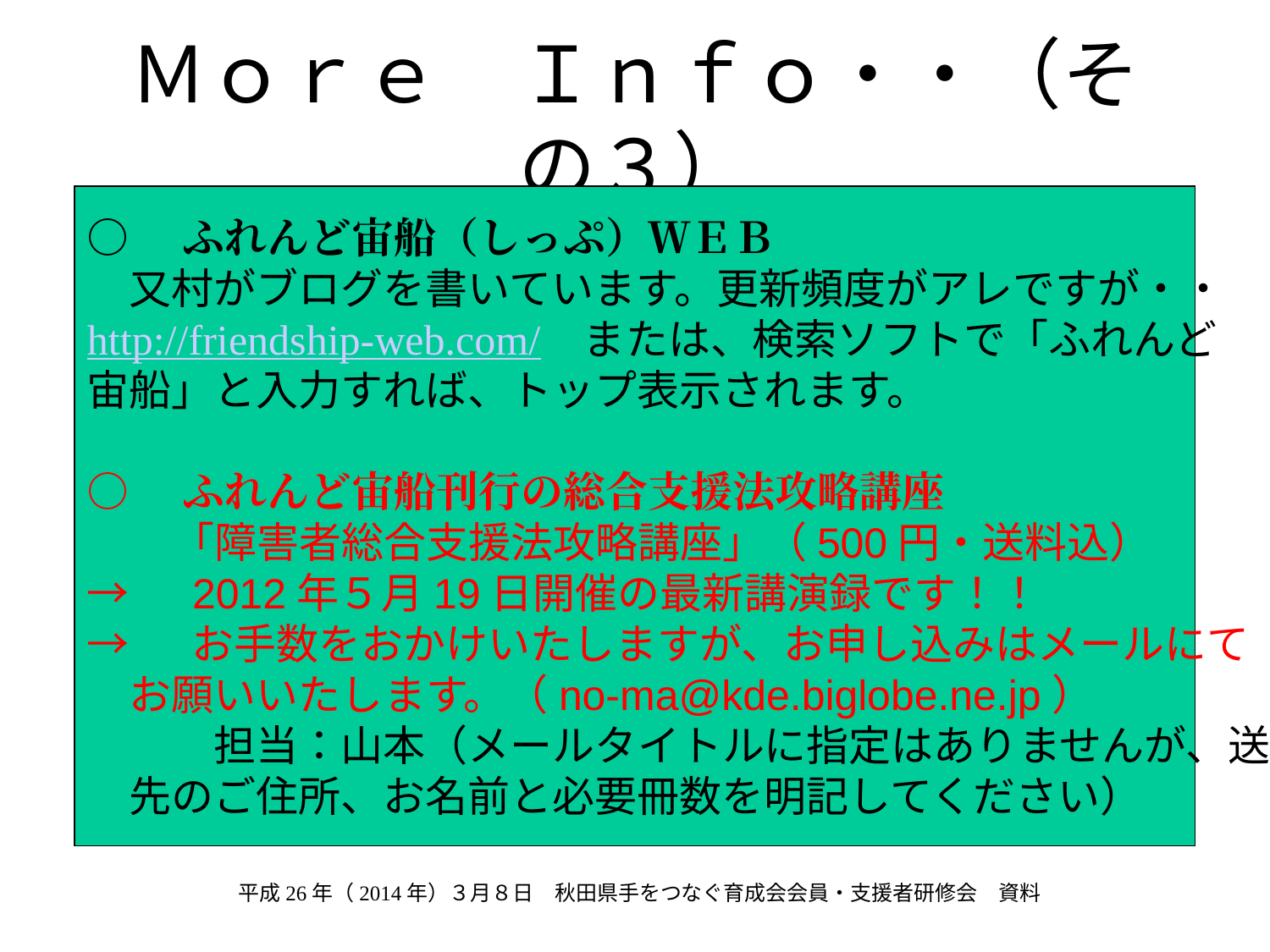

# Ｍｏｒｅ　Ｉｎｆｏ・・（その３）
○　ふれんど宙船（しっぷ）ＷＥＢ
　又村がブログを書いています。更新頻度がアレですが・・
http://friendship-web.com/　または、検索ソフトで「ふれんど
宙船」と入力すれば、トップ表示されます。

○　ふれんど宙船刊行の総合支援法攻略講座
　　「障害者総合支援法攻略講座」（500円・送料込）
→　2012年５月19日開催の最新講演録です！！
→　 お手数をおかけいたしますが、お申し込みはメールにて
　お願いいたします。（no-ma@kde.biglobe.ne.jp）
　　　担当：山本（メールタイトルに指定はありませんが、送付
　先のご住所、お名前と必要冊数を明記してください）